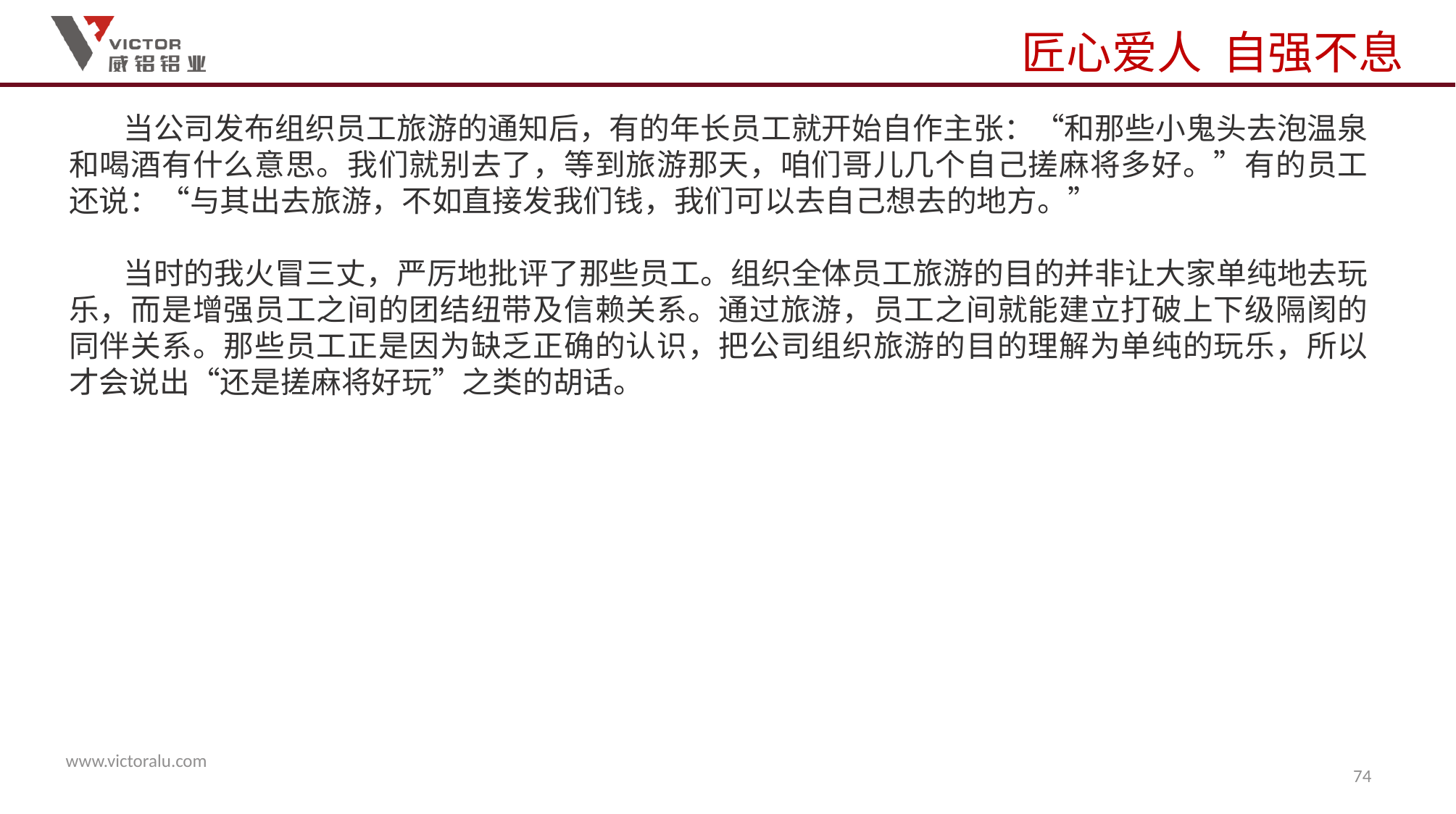

当公司发布组织员工旅游的通知后，有的年长员工就开始自作主张：“和那些小鬼头去泡温泉和喝酒有什么意思。我们就别去了，等到旅游那天，咱们哥儿几个自己搓麻将多好。”有的员工还说：“与其出去旅游，不如直接发我们钱，我们可以去自己想去的地方。”

当时的我火冒三丈，严厉地批评了那些员工。组织全体员工旅游的目的并非让大家单纯地去玩乐，而是增强员工之间的团结纽带及信赖关系。通过旅游，员工之间就能建立打破上下级隔阂的同伴关系。那些员工正是因为缺乏正确的认识，把公司组织旅游的目的理解为单纯的玩乐，所以才会说出“还是搓麻将好玩”之类的胡话。
74